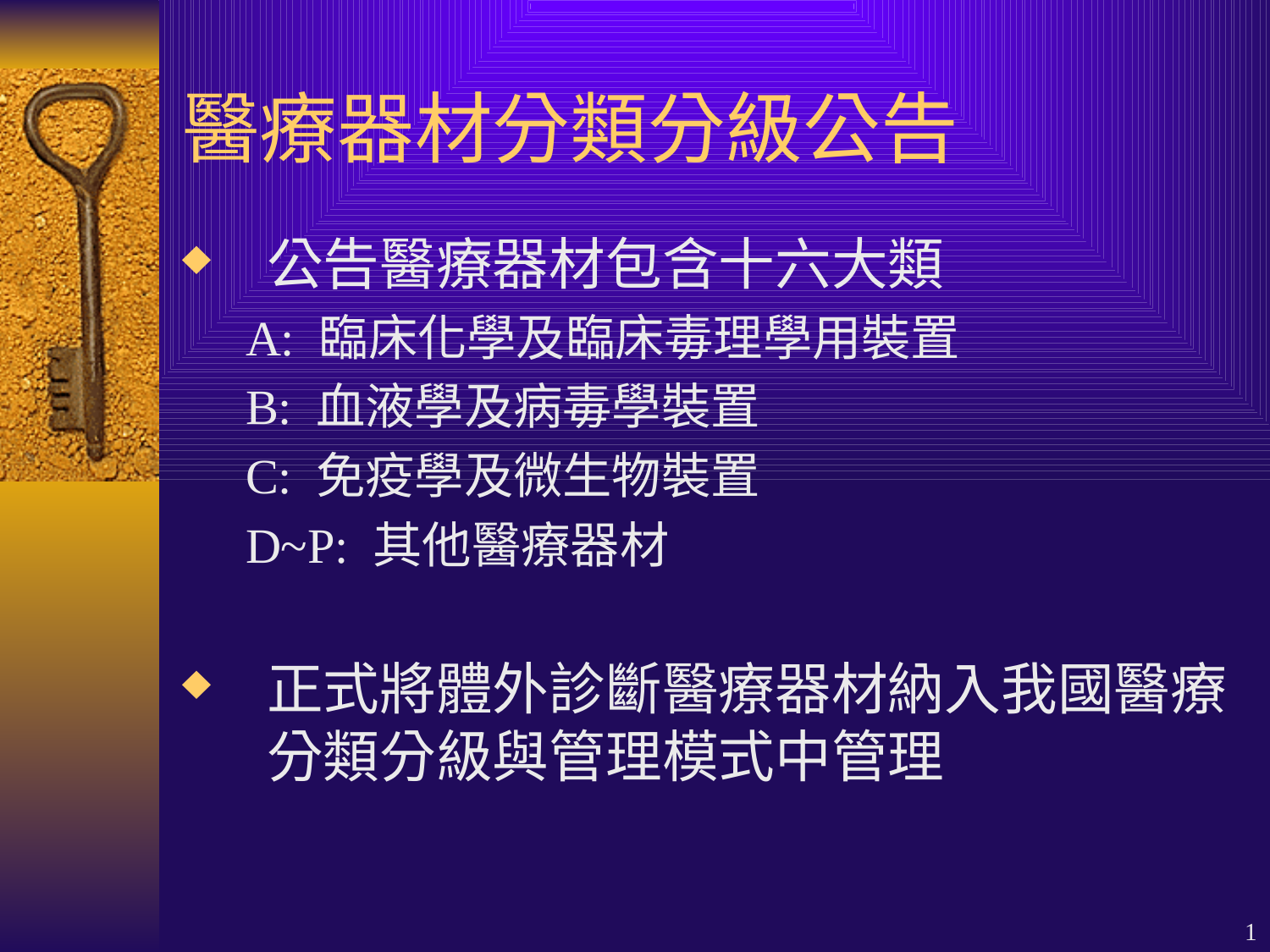

# 醫療器材分類分級公告
公告醫療器材包含十六大類
A: 臨床化學及臨床毒理學用裝置
B: 血液學及病毒學裝置
C: 免疫學及微生物裝置
D~P: 其他醫療器材

正式將體外診斷醫療器材納入我國醫療分類分級與管理模式中管理

1